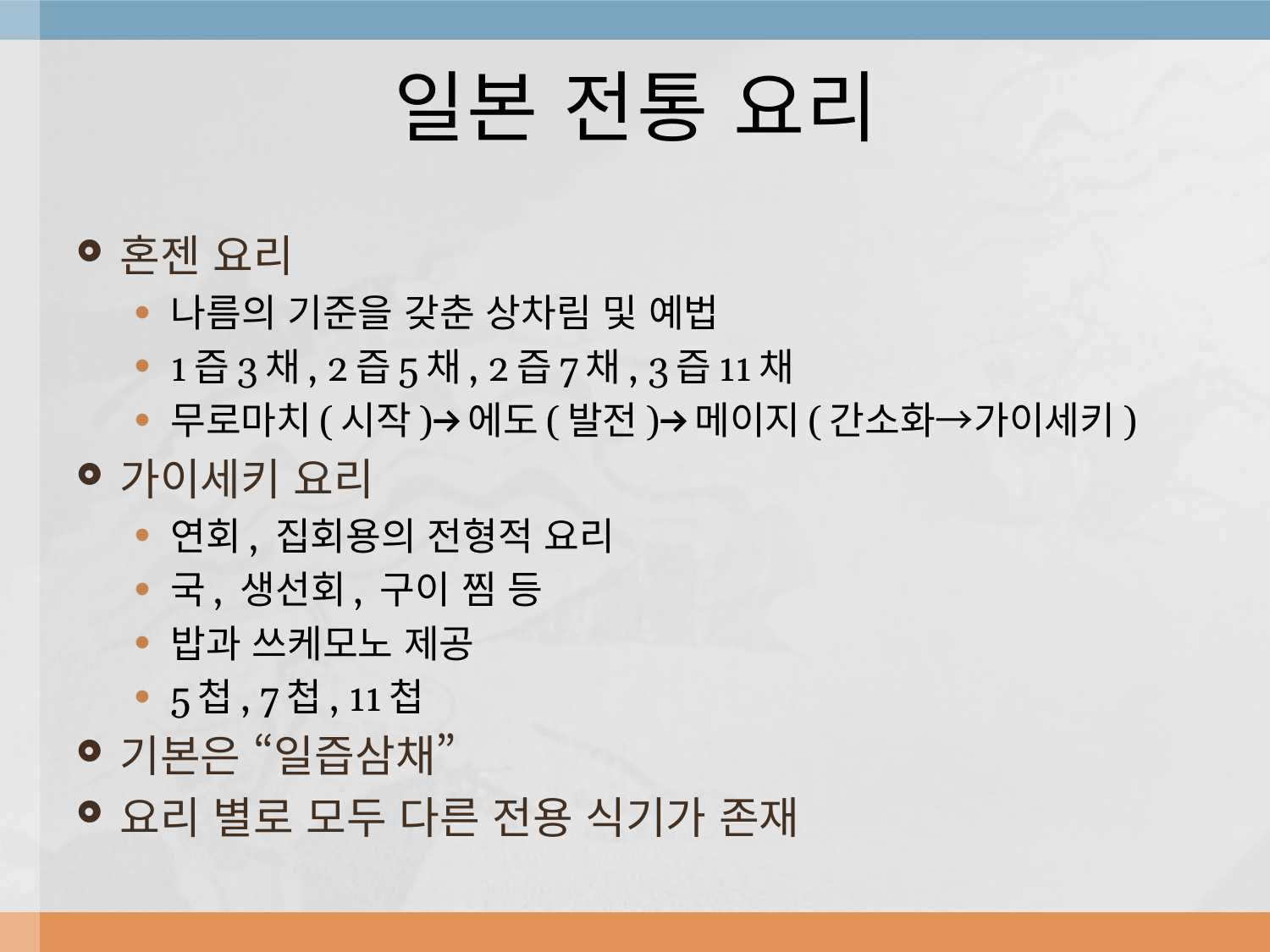

# 일본 전통 요리
혼젠 요리
나름의 기준을 갖춘 상차림 및 예법
1즙3채, 2즙5채, 2즙7채, 3즙11채
무로마치(시작)→에도(발전)→메이지(간소화→가이세키)
가이세키 요리
연회, 집회용의 전형적 요리
국, 생선회, 구이 찜 등
밥과 쓰케모노 제공
5첩, 7첩, 11첩
기본은 “일즙삼채”
요리 별로 모두 다른 전용 식기가 존재